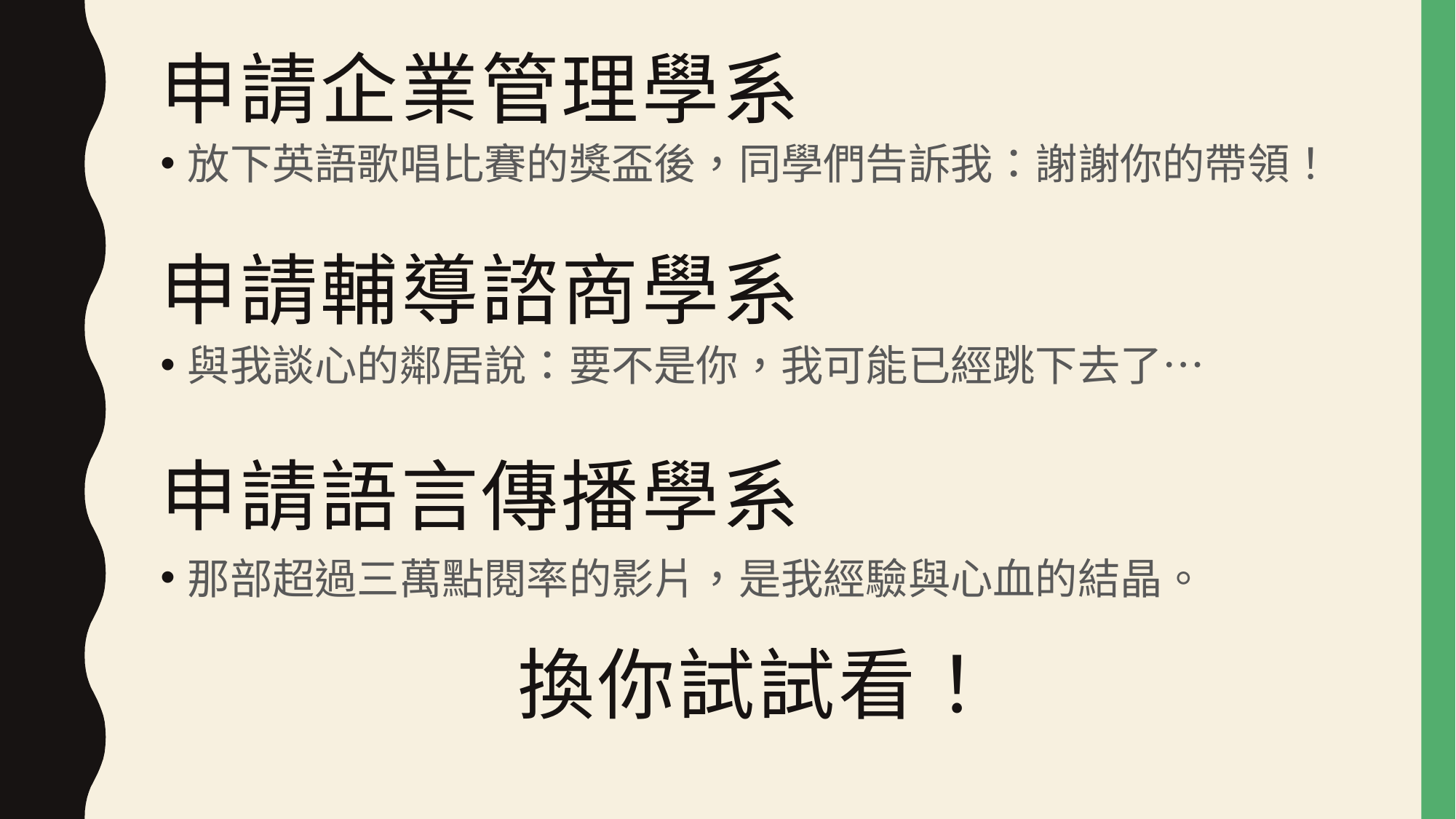

# 申請企業管理學系
放下英語歌唱比賽的獎盃後，同學們告訴我：謝謝你的帶領！
申請輔導諮商學系
與我談心的鄰居說：要不是你，我可能已經跳下去了…
申請語言傳播學系
那部超過三萬點閱率的影片，是我經驗與心血的結晶。
換你試試看！